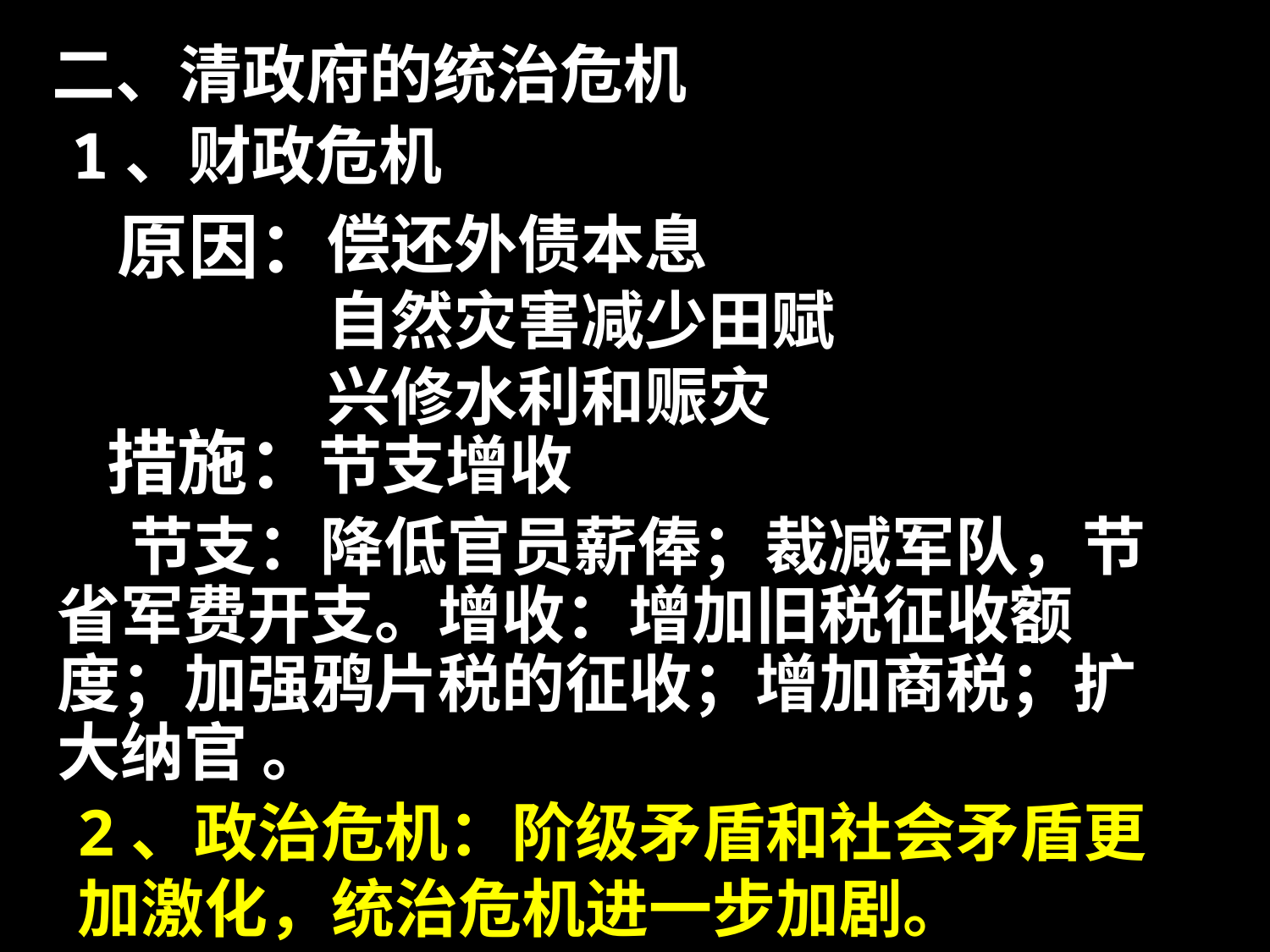

# 二、清政府的统治危机
1、财政危机
原因：
偿还外债本息
自然灾害减少田赋
兴修水利和赈灾
措施：节支增收
    节支：降低官员薪俸；裁减军队，节省军费开支。增收：增加旧税征收额度；加强鸦片税的征收；增加商税；扩大纳官 。
2、政治危机：阶级矛盾和社会矛盾更加激化，统治危机进一步加剧。